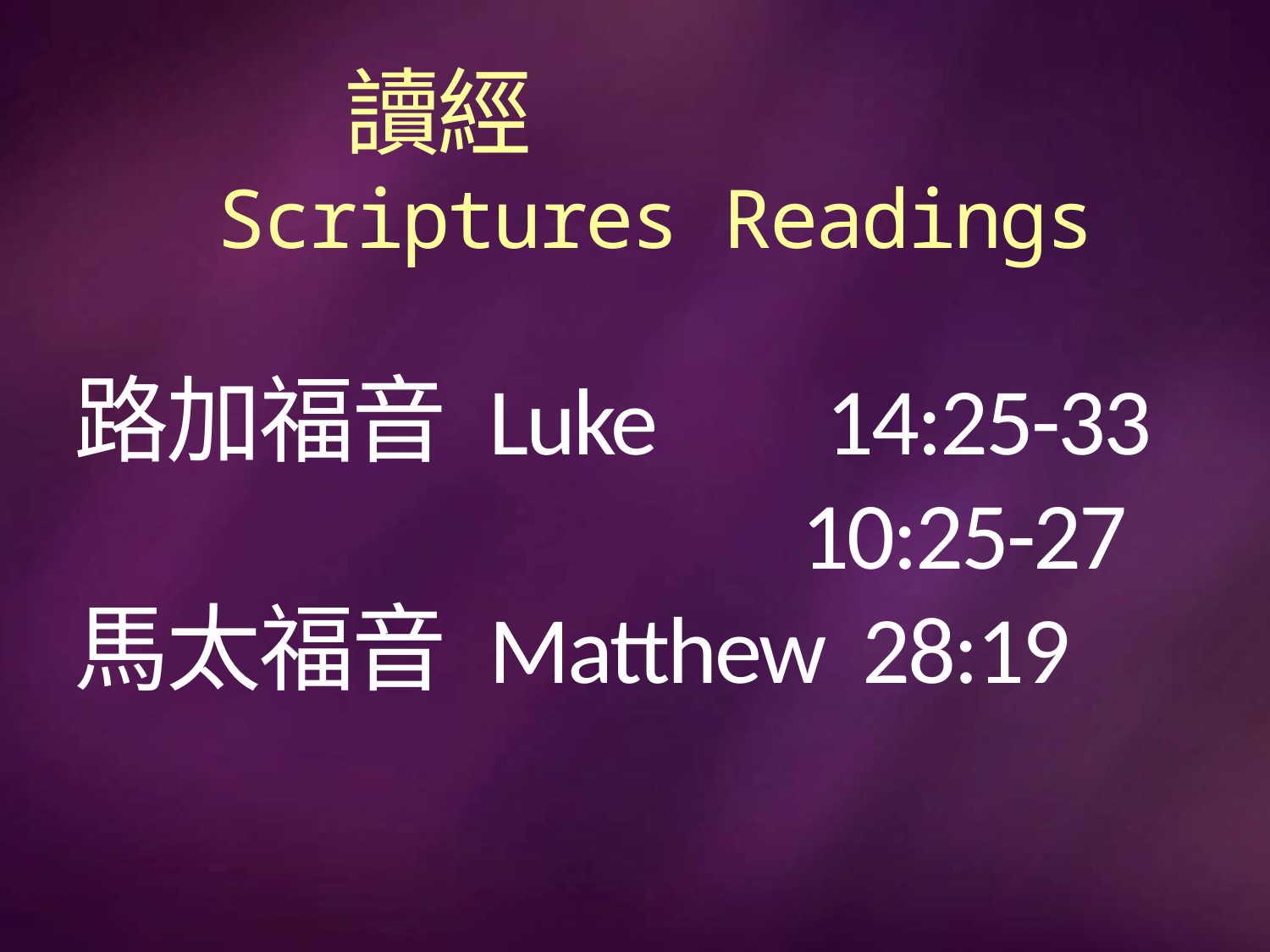

讀經
Scriptures Readings
# 路加福音 Luke         14:25-33 10:25-27 馬太福音 Matthew  28:19